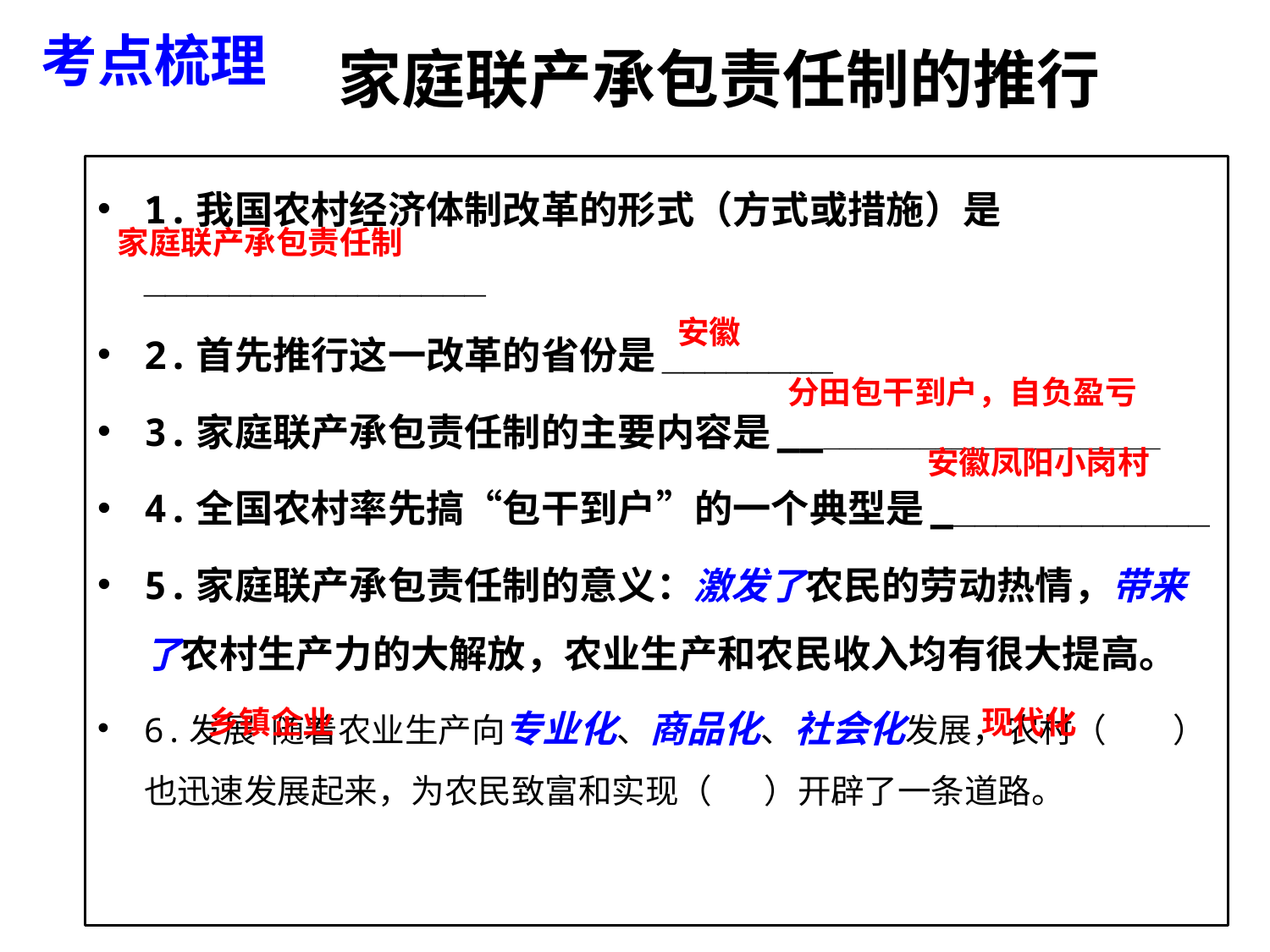

考点梳理
# 家庭联产承包责任制的推行
1.我国农村经济体制改革的形式（方式或措施）是________________
2.首先推行这一改革的省份是________
3.家庭联产承包责任制的主要内容是_______________________
4.全国农村率先搞“包干到户”的一个典型是_____________
5.家庭联产承包责任制的意义：激发了农民的劳动热情，带来了农村生产力的大解放，农业生产和农民收入均有很大提高。
6.发展  随着农业生产向专业化、商品化、社会化发展，农村（         ）也迅速发展起来，为农民致富和实现（       ）开辟了一条道路。
家庭联产承包责任制
安徽
分田包干到户，自负盈亏
安徽凤阳小岗村
乡镇企业
现代化